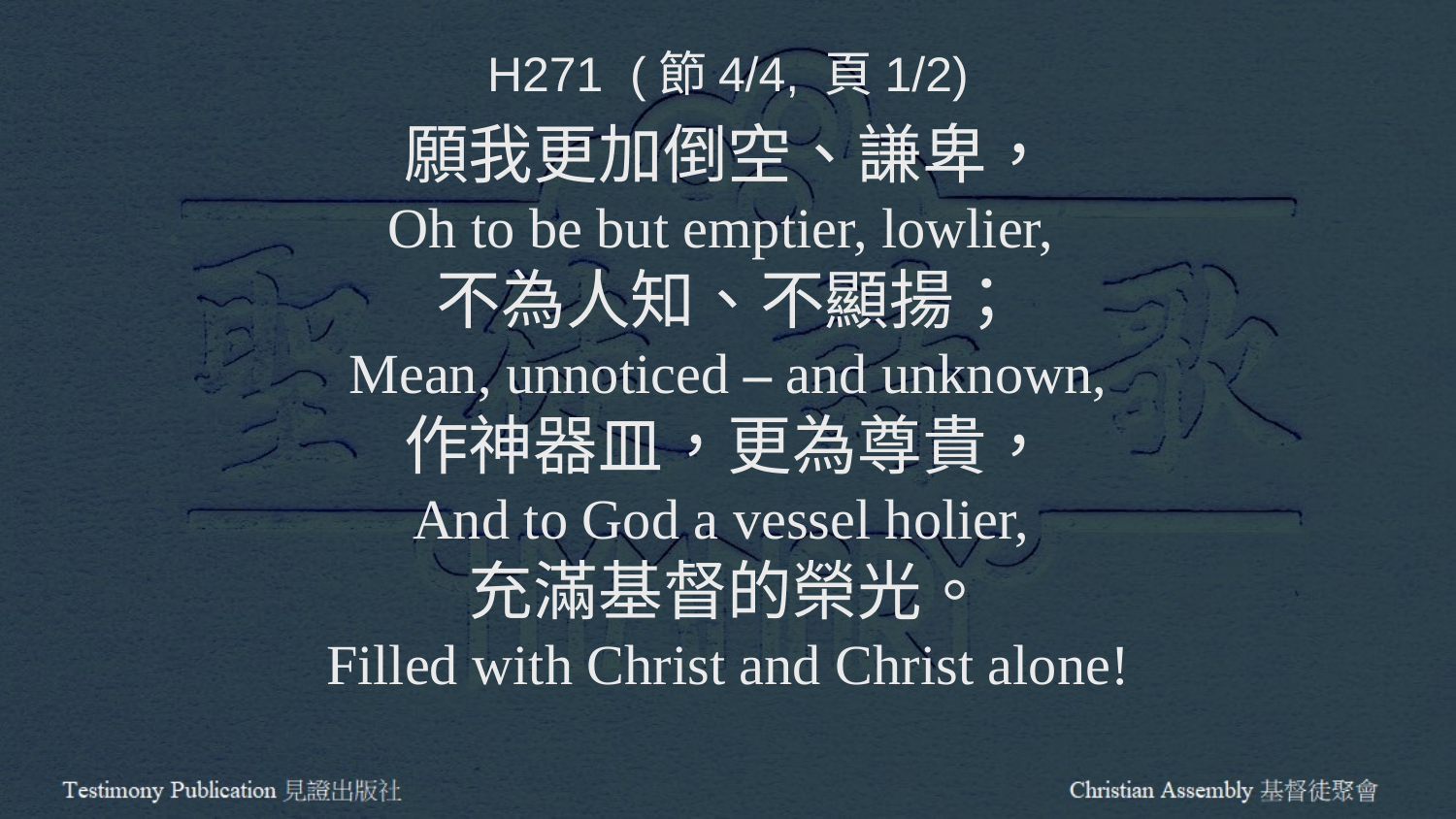

H271  (節4/4, 頁1/2)
願我更加倒空、謙卑，
Oh to be but emptier, lowlier,
不為人知、不顯揚；
Mean, unnoticed – and unknown,
作神器皿，更為尊貴，
And to God a vessel holier,
充滿基督的榮光。
Filled with Christ and Christ alone!